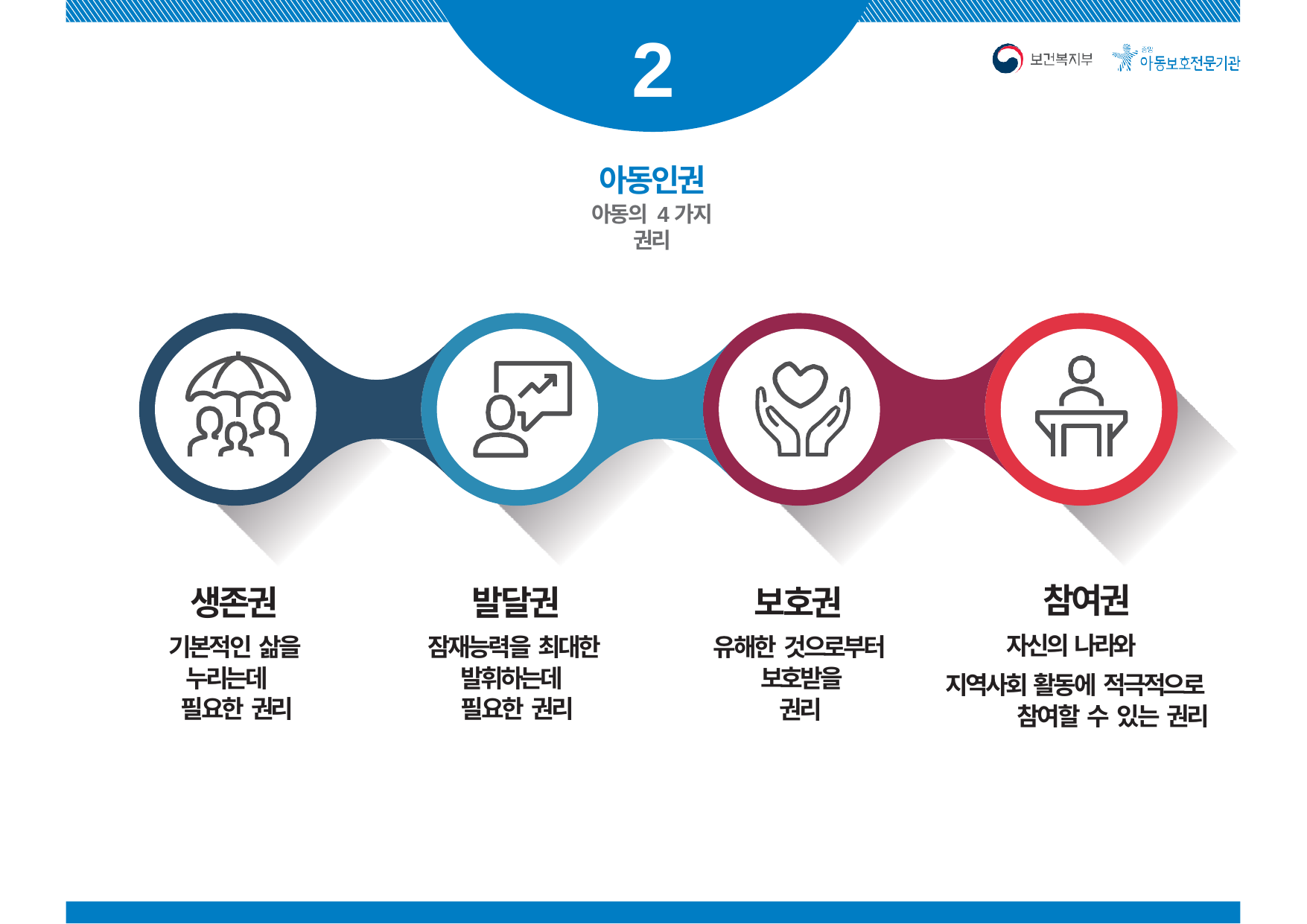

# 2

아동인권
아동의 4가지 권리

생존권
기본적인 삶을  누리는데      필요한 권리
발달권
잠재능력을 최대한  발휘하는데       필요한 권리
보호권
유해한 것으로부터  보호받을
권리
참여권
자신의 나라와
지역사회 활동에 적극적으로
               참여할 수 있는 권리